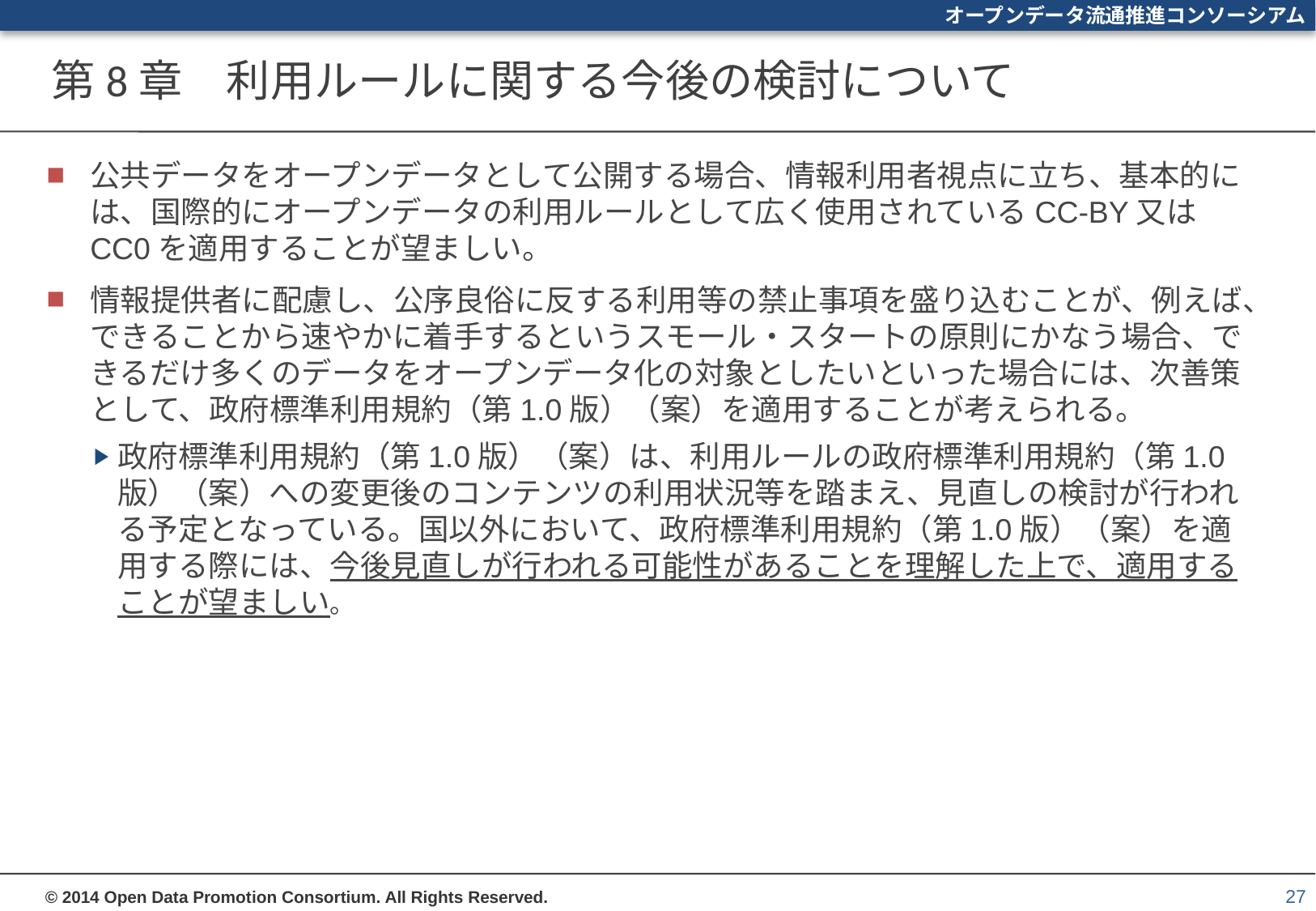

# 第8章　利用ルールに関する今後の検討について
公共データをオープンデータとして公開する場合、情報利用者視点に立ち、基本的には、国際的にオープンデータの利用ルールとして広く使用されているCC-BY又はCC0を適用することが望ましい。
情報提供者に配慮し、公序良俗に反する利用等の禁止事項を盛り込むことが、例えば、できることから速やかに着手するというスモール・スタートの原則にかなう場合、できるだけ多くのデータをオープンデータ化の対象としたいといった場合には、次善策として、政府標準利用規約（第1.0版）（案）を適用することが考えられる。
政府標準利用規約（第1.0版）（案）は、利用ルールの政府標準利用規約（第1.0版）（案）への変更後のコンテンツの利用状況等を踏まえ、見直しの検討が行われる予定となっている。国以外において、政府標準利用規約（第1.0版）（案）を適用する際には、今後見直しが行われる可能性があることを理解した上で、適用することが望ましい。
27